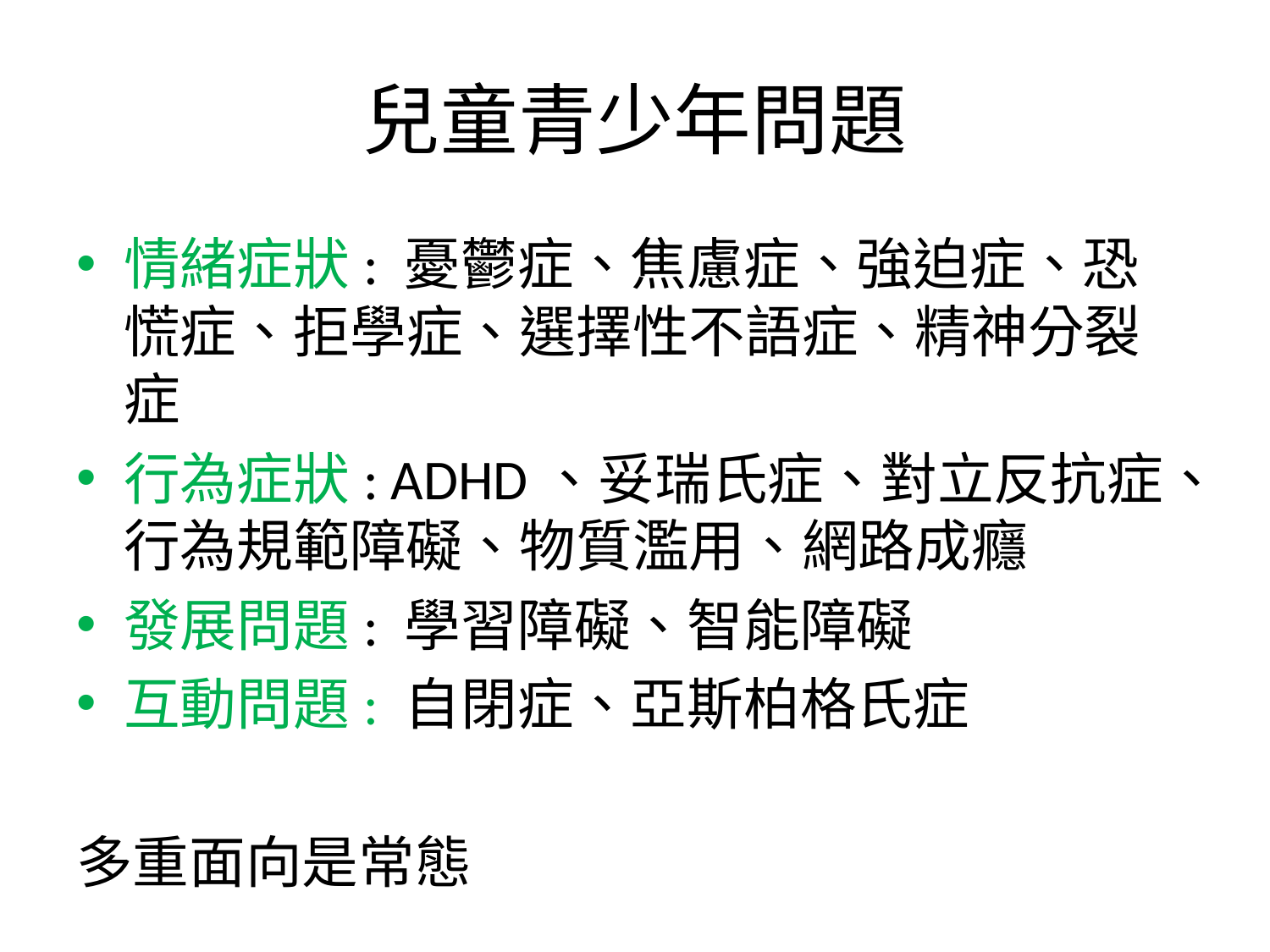

# 兒童青少年問題
情緒症狀: 憂鬱症、焦慮症、強迫症、恐慌症、拒學症、選擇性不語症、精神分裂症
行為症狀: ADHD、妥瑞氏症、對立反抗症、行為規範障礙、物質濫用、網路成癮
發展問題: 學習障礙、智能障礙
互動問題: 自閉症、亞斯柏格氏症

多重面向是常態